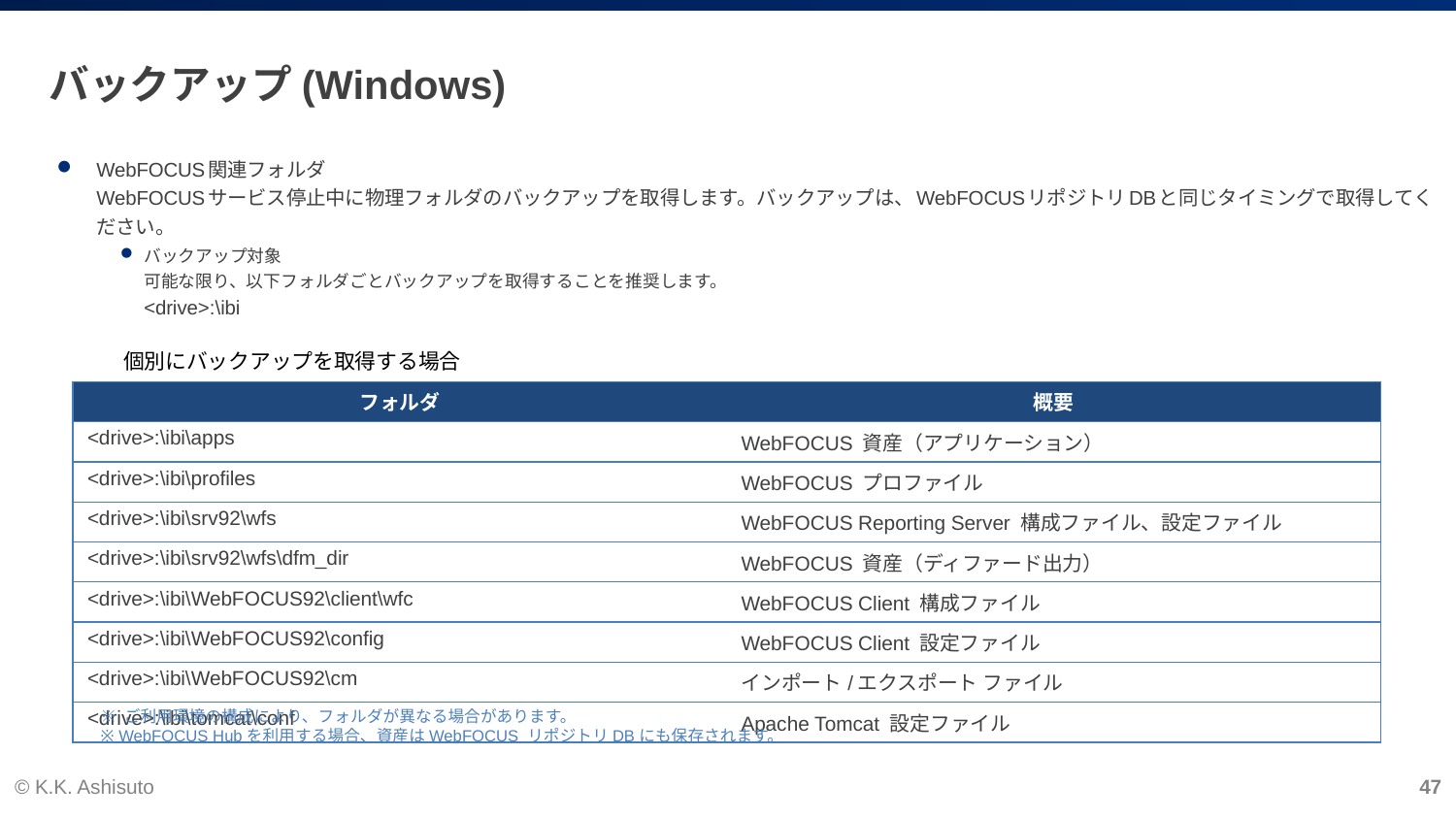

# バックアップ(Windows)
WebFOCUS関連フォルダ
WebFOCUSサービス停止中に物理フォルダのバックアップを取得します。バックアップは、WebFOCUSリポジトリDBと同じタイミングで取得してください。
バックアップ対象
可能な限り、以下フォルダごとバックアップを取得することを推奨します。
<drive>:\ibi
個別にバックアップを取得する場合
| フォルダ | 概要 |
| --- | --- |
| <drive>:\ibi\apps | WebFOCUS 資産（アプリケーション） |
| <drive>:\ibi\profiles | WebFOCUS プロファイル |
| <drive>:\ibi\srv92\wfs | WebFOCUS Reporting Server 構成ファイル、設定ファイル |
| <drive>:\ibi\srv92\wfs\dfm\_dir | WebFOCUS 資産（ディファード出力） |
| <drive>:\ibi\WebFOCUS92\client\wfc | WebFOCUS Client 構成ファイル |
| <drive>:\ibi\WebFOCUS92\config | WebFOCUS Client 設定ファイル |
| <drive>:\ibi\WebFOCUS92\cm | インポート/エクスポート ファイル |
| <drive>:\ibi\tomcat\conf | Apache Tomcat 設定ファイル |
※ ご利用環境の構成により、フォルダが異なる場合があります。
※ WebFOCUS Hubを利用する場合、資産はWebFOCUS リポジトリDBにも保存されます。
© K.K. Ashisuto
47